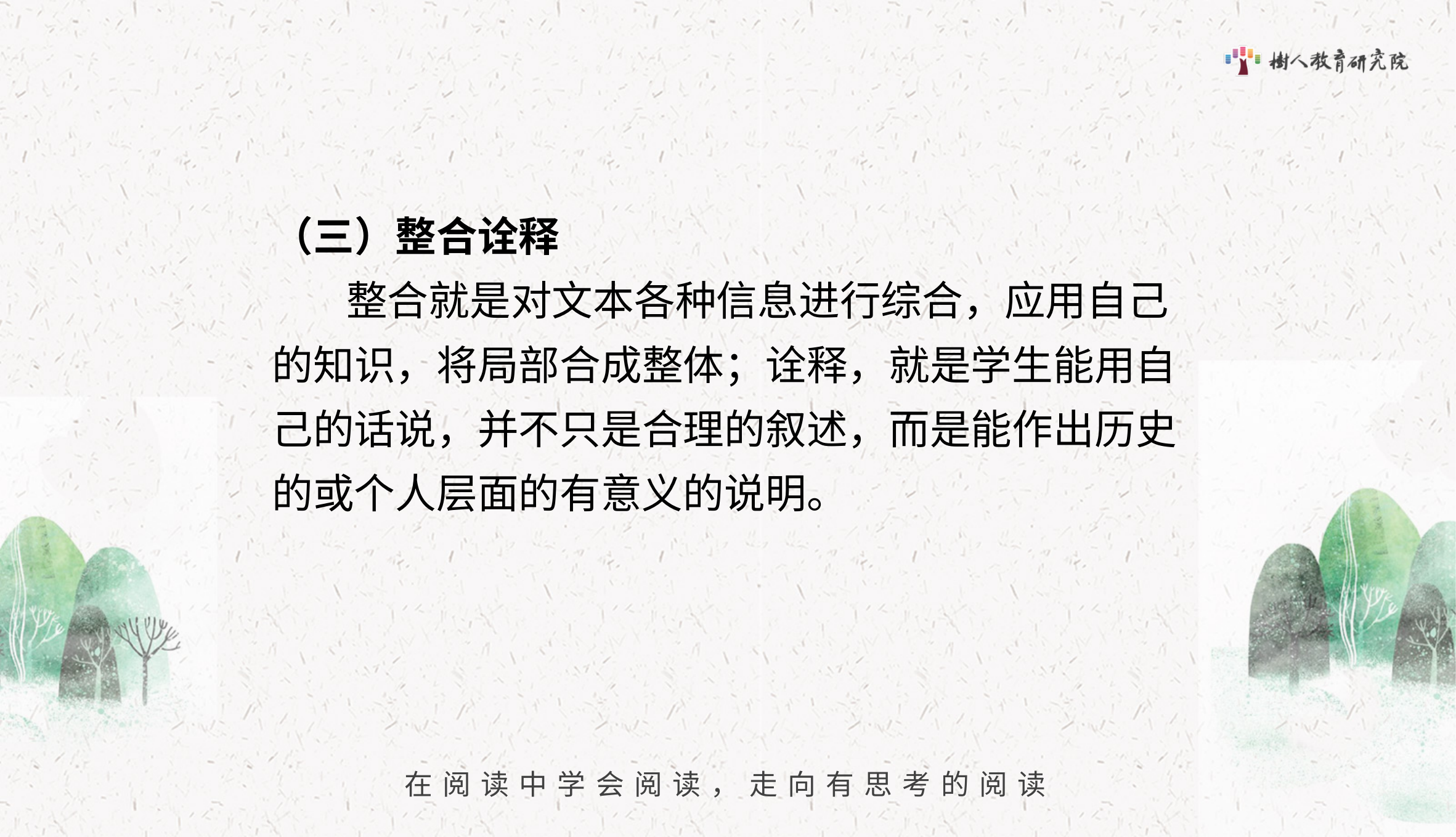

（三）整合诠释
       整合就是对文本各种信息进行综合，应用自己的知识，将局部合成整体；诠释，就是学生能用自己的话说，并不只是合理的叙述，而是能作出历史的或个人层面的有意义的说明。